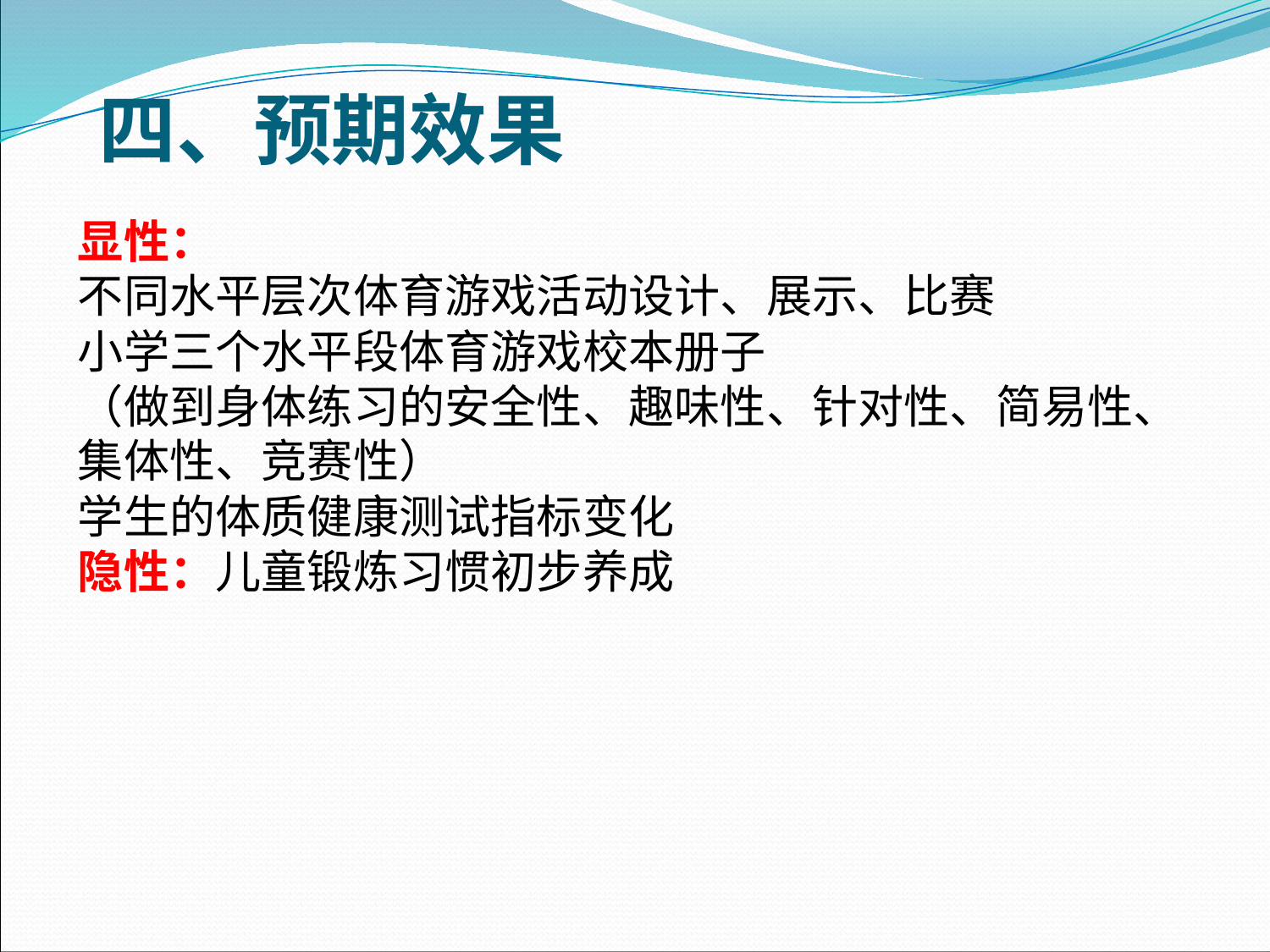

# 四、预期效果
显性：
不同水平层次体育游戏活动设计、展示、比赛
小学三个水平段体育游戏校本册子
（做到身体练习的安全性、趣味性、针对性、简易性、集体性、竞赛性）
学生的体质健康测试指标变化
隐性：儿童锻炼习惯初步养成